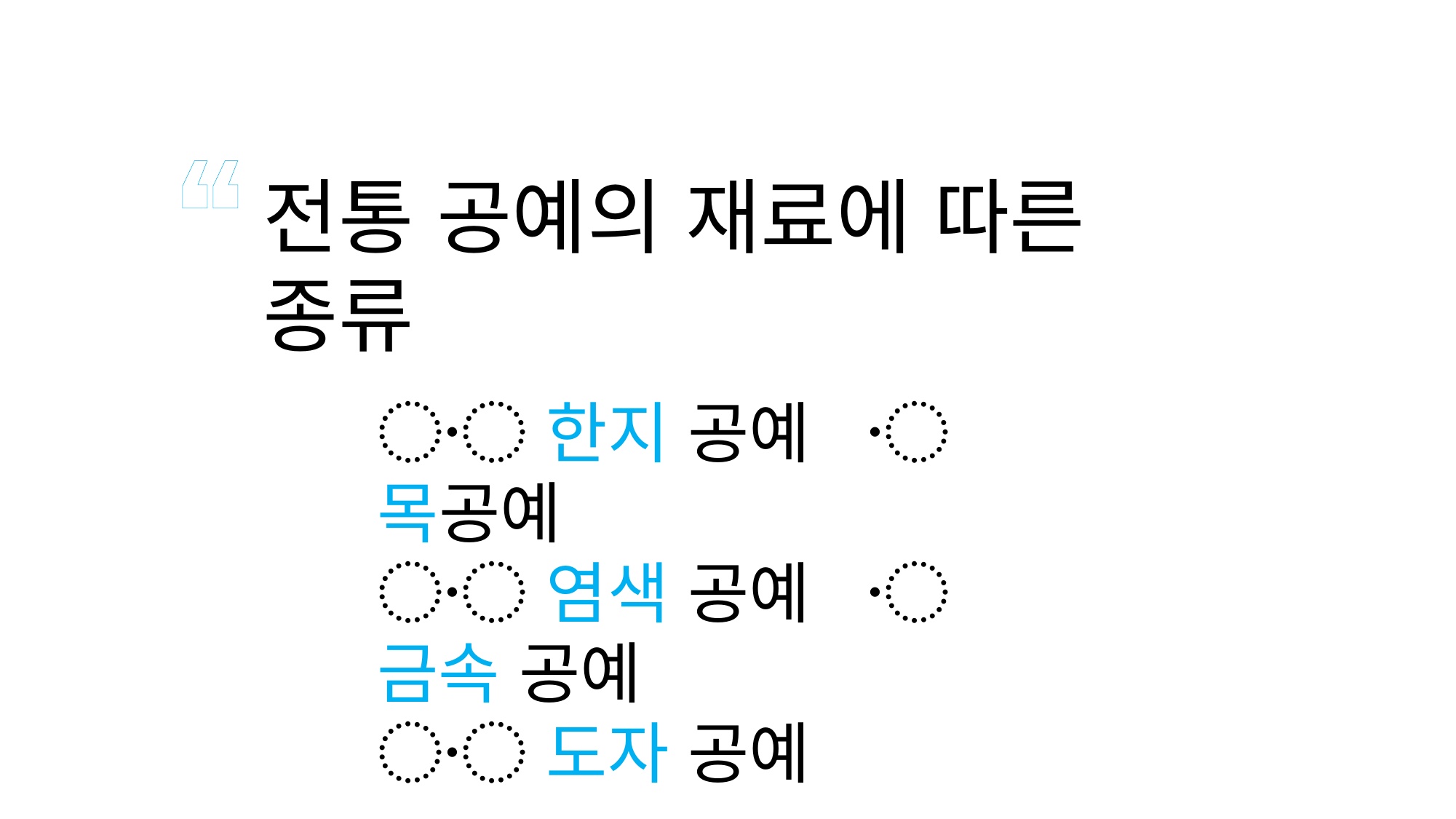

“
전통 공예의 재료에 따른 종류
〮 한지 공예   〮 목공예
〮 염색 공예   〮 금속 공예
〮 도자 공예